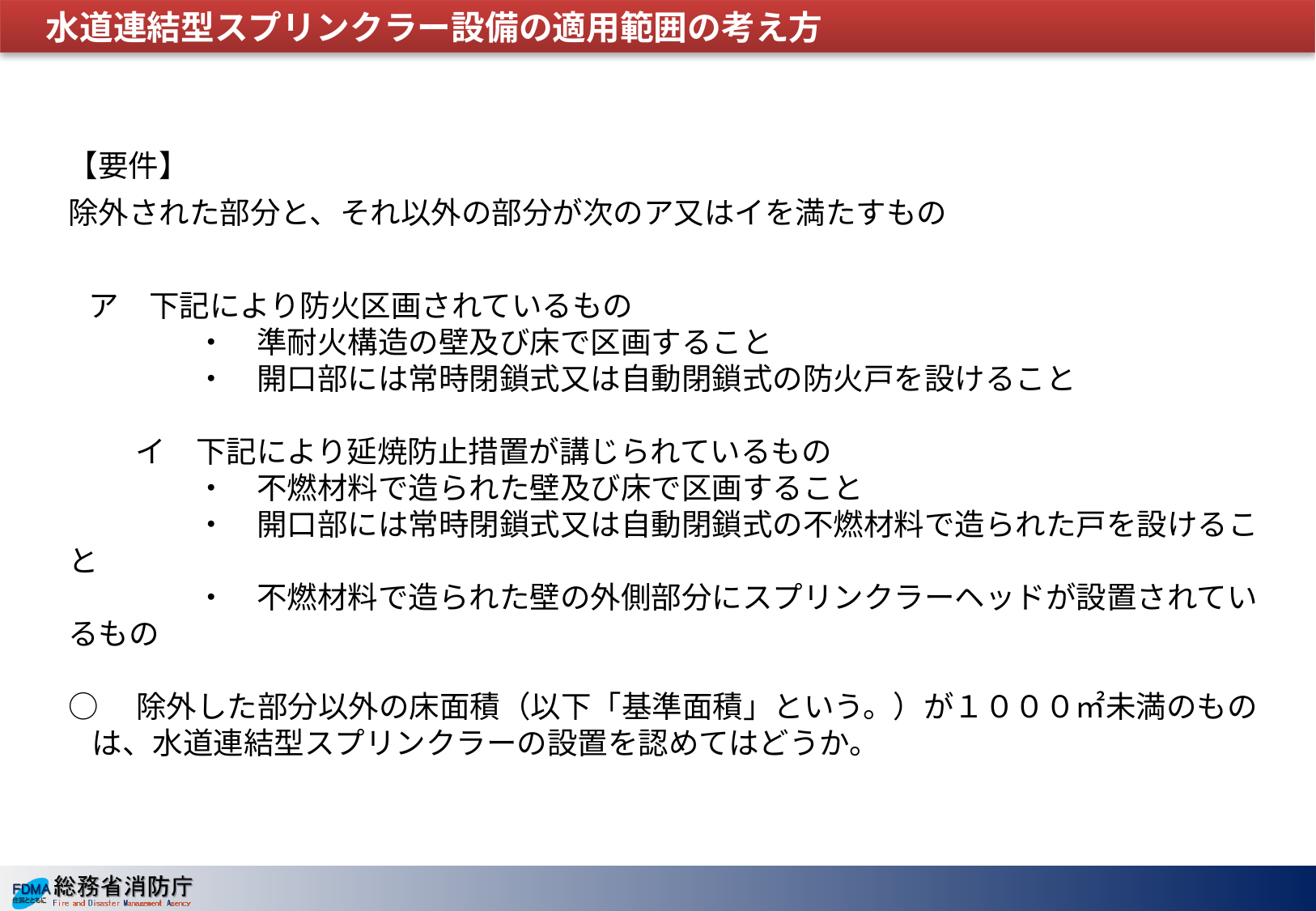

水道連結型スプリンクラー設備の適用範囲の考え方
　【要件】
除外された部分と、それ以外の部分が次のア又はイを満たすもの

　  ア　下記により防火区画されているもの
　　　　　・　準耐火構造の壁及び床で区画すること
　　　　　・　開口部には常時閉鎖式又は自動閉鎖式の防火戸を設けること

　　　イ　下記により延焼防止措置が講じられているもの
　　　　　・　不燃材料で造られた壁及び床で区画すること
　　　　　・　開口部には常時閉鎖式又は自動閉鎖式の不燃材料で造られた戸を設けること
　　　　　・　不燃材料で造られた壁の外側部分にスプリンクラーヘッドが設置されているもの

○　除外した部分以外の床面積（以下「基準面積」という。）が１０００㎡未満のものは、水道連結型スプリンクラーの設置を認めてはどうか。